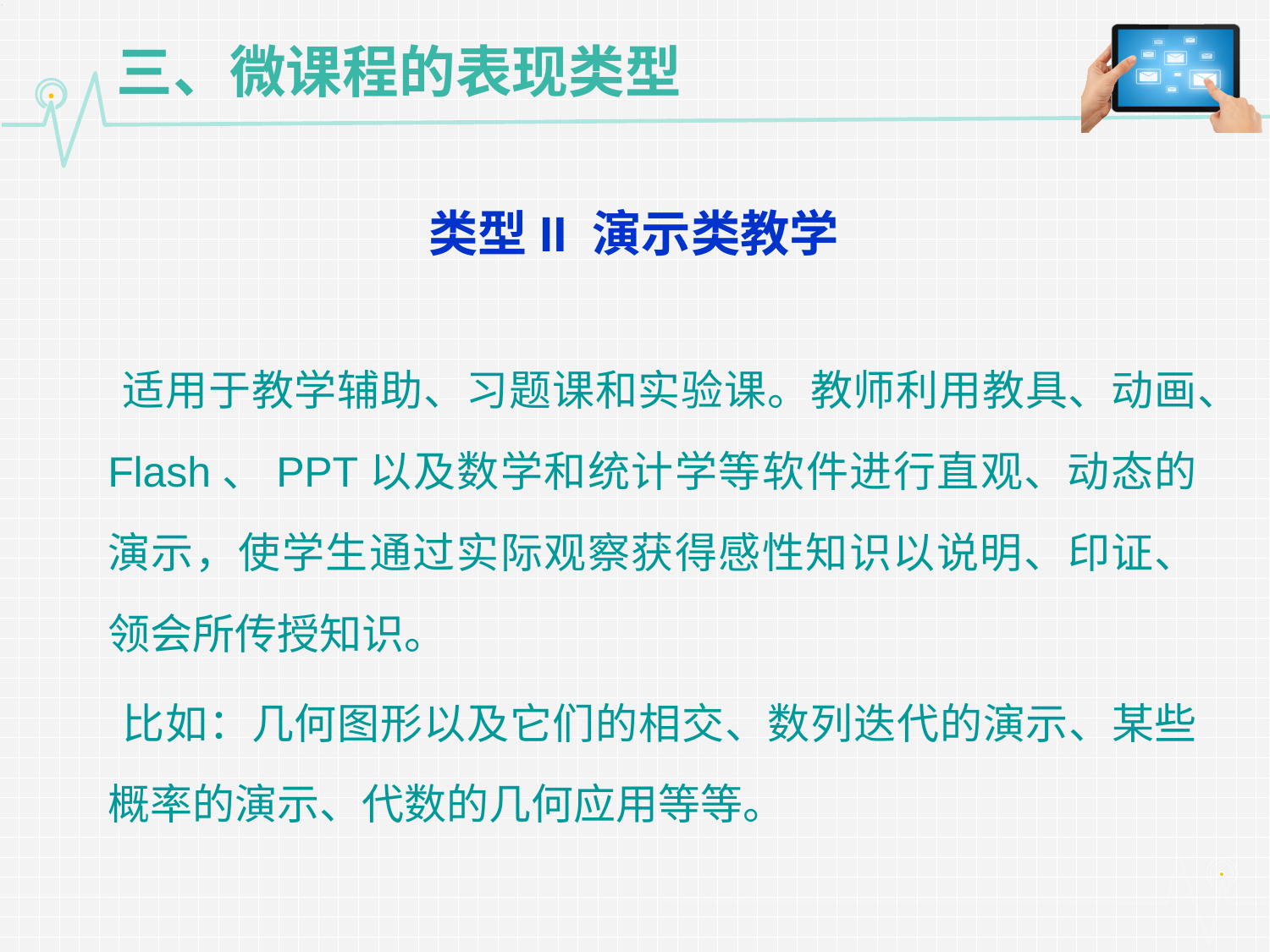

# 三、微课程的表现类型
类型II 演示类教学

    适用于教学辅助、习题课和实验课。教师利用教具、动画、Flash、PPT以及数学和统计学等软件进行直观、动态的演示，使学生通过实际观察获得感性知识以说明、印证、领会所传授知识。
    比如：几何图形以及它们的相交、数列迭代的演示、某些概率的演示、代数的几何应用等等。